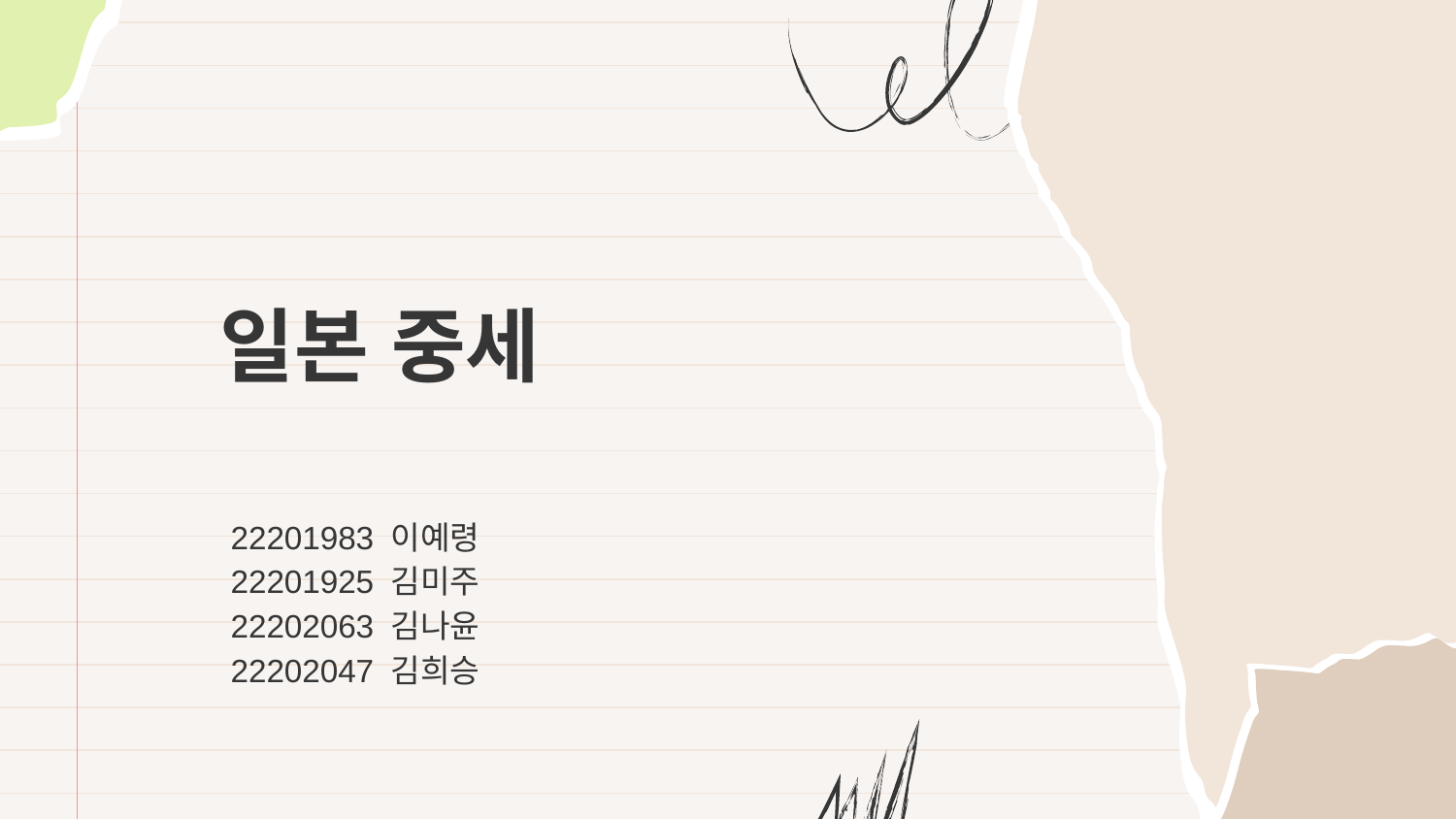

일본 중세
22201983 이예령
22201925 김미주
22202063 김나윤
22202047 김희승